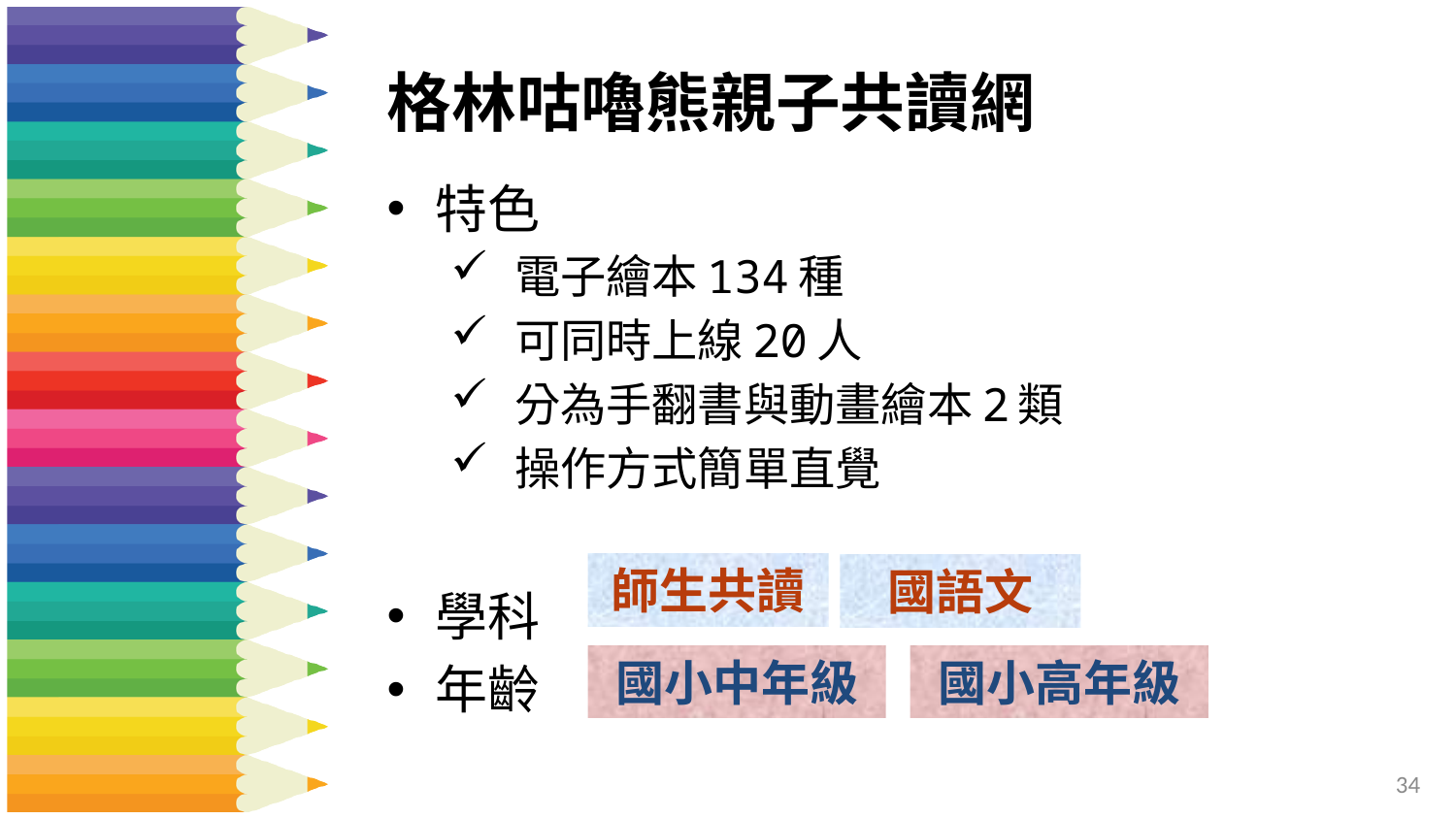

# 格林咕嚕熊親子共讀網
特色
電子繪本134種
可同時上線20人
分為手翻書與動畫繪本2類
操作方式簡單直覺

學科
年齡

師生共讀
國語文
國小高年級
國小中年級
34